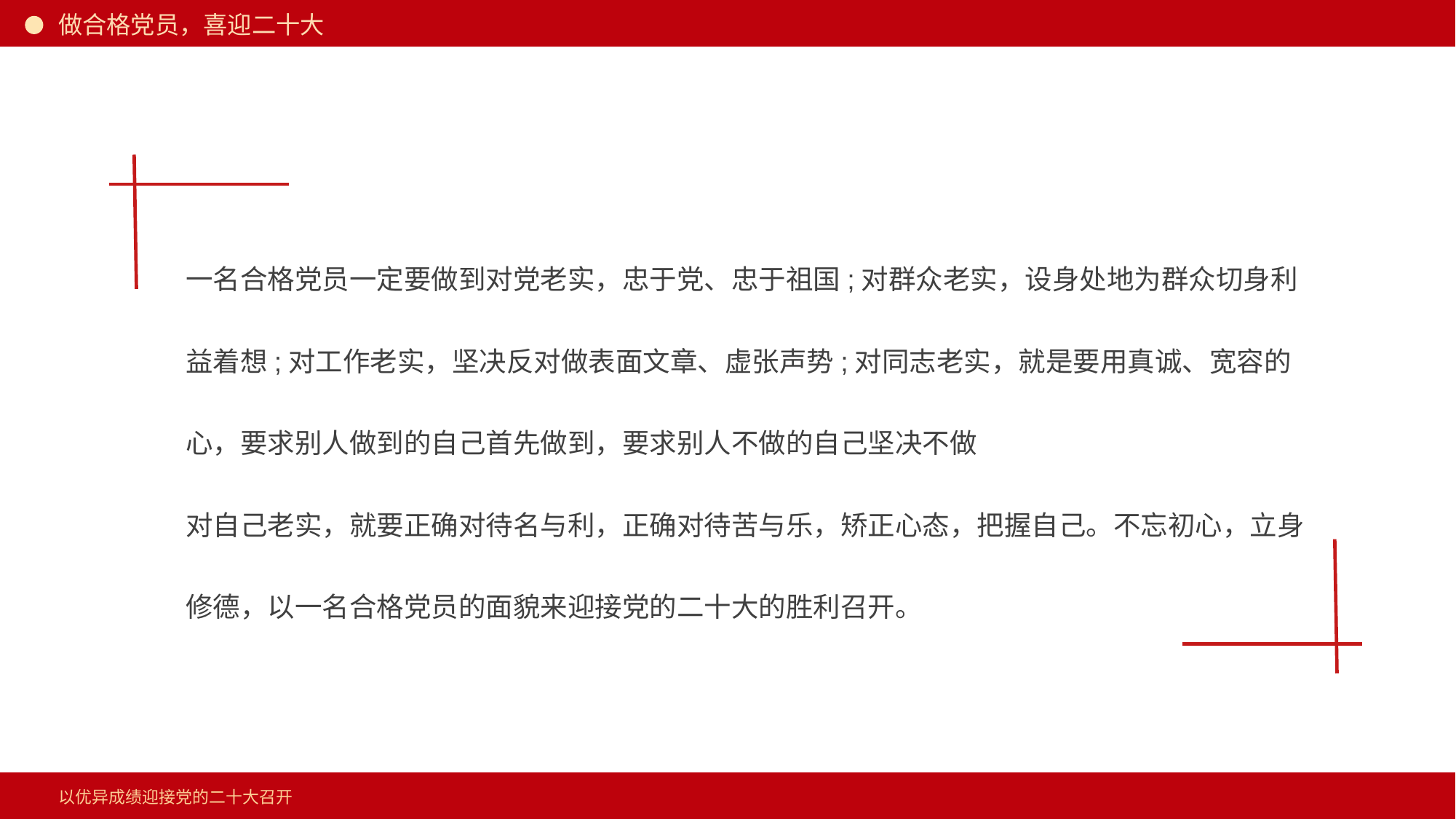

一名合格党员一定要做到对党老实，忠于党、忠于祖国;对群众老实，设身处地为群众切身利益着想;对工作老实，坚决反对做表面文章、虚张声势;对同志老实，就是要用真诚、宽容的心，要求别人做到的自己首先做到，要求别人不做的自己坚决不做
对自己老实，就要正确对待名与利，正确对待苦与乐，矫正心态，把握自己。不忘初心，立身修德，以一名合格党员的面貌来迎接党的二十大的胜利召开。